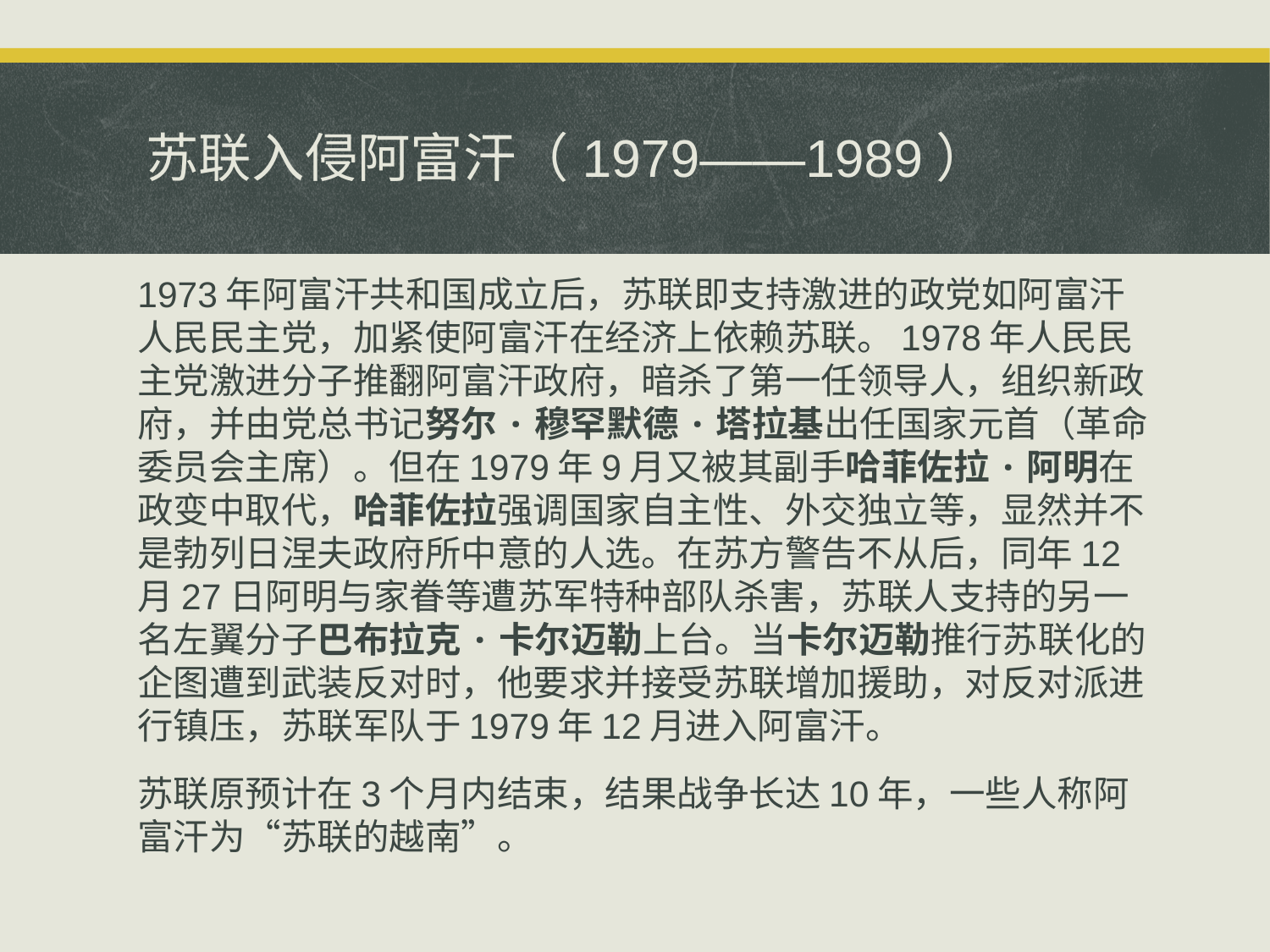

# 苏联入侵阿富汗（1979——1989）
1973年阿富汗共和国成立后，苏联即支持激进的政党如阿富汗人民民主党，加紧使阿富汗在经济上依赖苏联。1978年人民民主党激进分子推翻阿富汗政府，暗杀了第一任领导人，组织新政府，并由党总书记努尔·穆罕默德·塔拉基出任国家元首（革命委员会主席）。但在1979年9月又被其副手哈菲佐拉·阿明在政变中取代，哈菲佐拉强调国家自主性、外交独立等，显然并不是勃列日涅夫政府所中意的人选。在苏方警告不从后，同年12月27日阿明与家眷等遭苏军特种部队杀害，苏联人支持的另一名左翼分子巴布拉克·卡尔迈勒上台。当卡尔迈勒推行苏联化的企图遭到武装反对时，他要求并接受苏联增加援助，对反对派进行镇压，苏联军队于1979年12月进入阿富汗。
苏联原预计在3个月内结束，结果战争长达10年，一些人称阿富汗为“苏联的越南”。